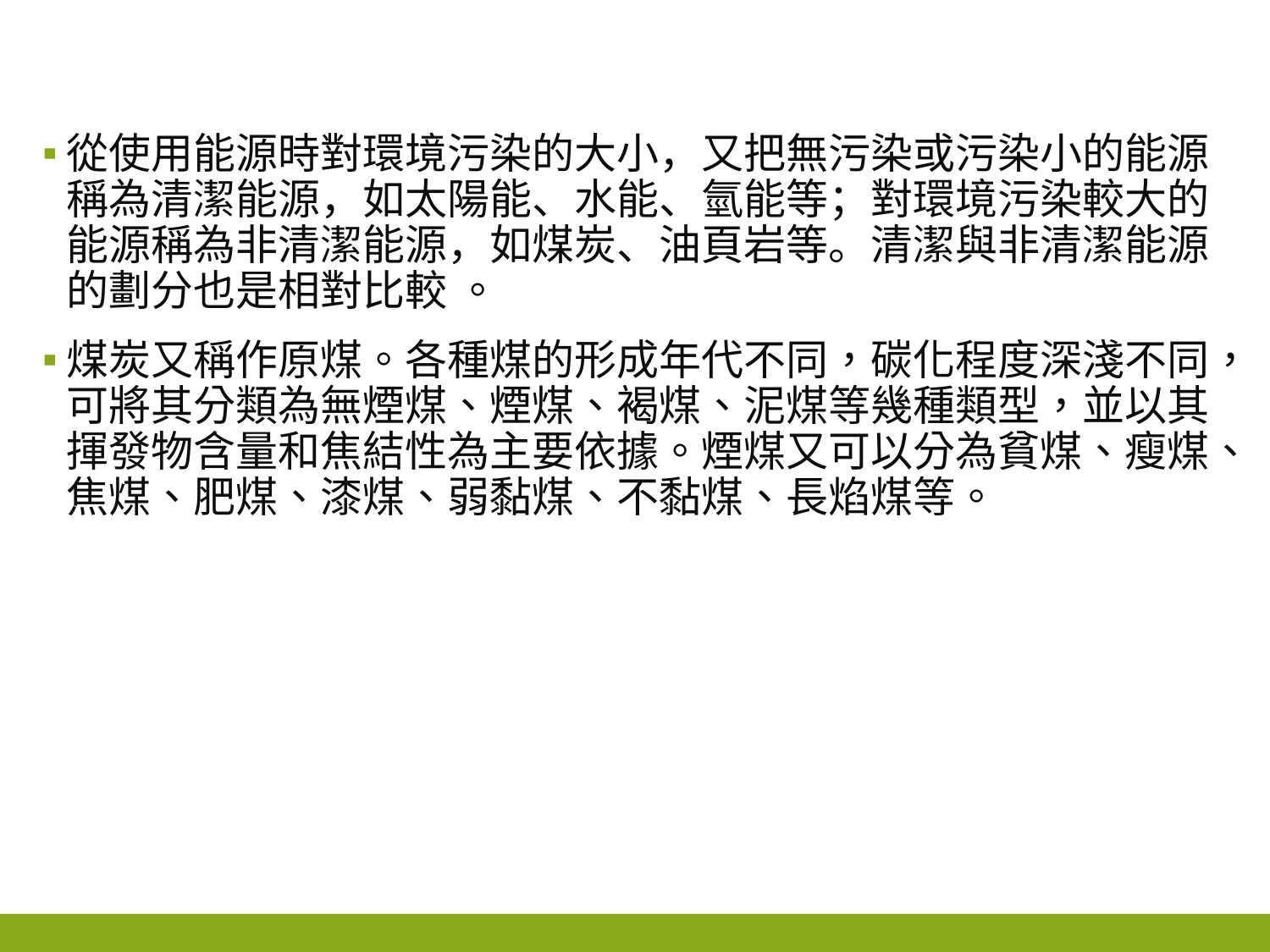

#
從使用能源時對環境污染的大小，又把無污染或污染小的能源稱為清潔能源，如太陽能、水能、氫能等；對環境污染較大的能源稱為非清潔能源，如煤炭、油頁岩等。清潔與非清潔能源的劃分也是相對比較 。
煤炭又稱作原煤。各種煤的形成年代不同，碳化程度深淺不同，可將其分類為無煙煤、煙煤、褐煤、泥煤等幾種類型，並以其揮發物含量和焦結性為主要依據。煙煤又可以分為貧煤、瘦煤、焦煤、肥煤、漆煤、弱黏煤、不黏煤、長焰煤等。